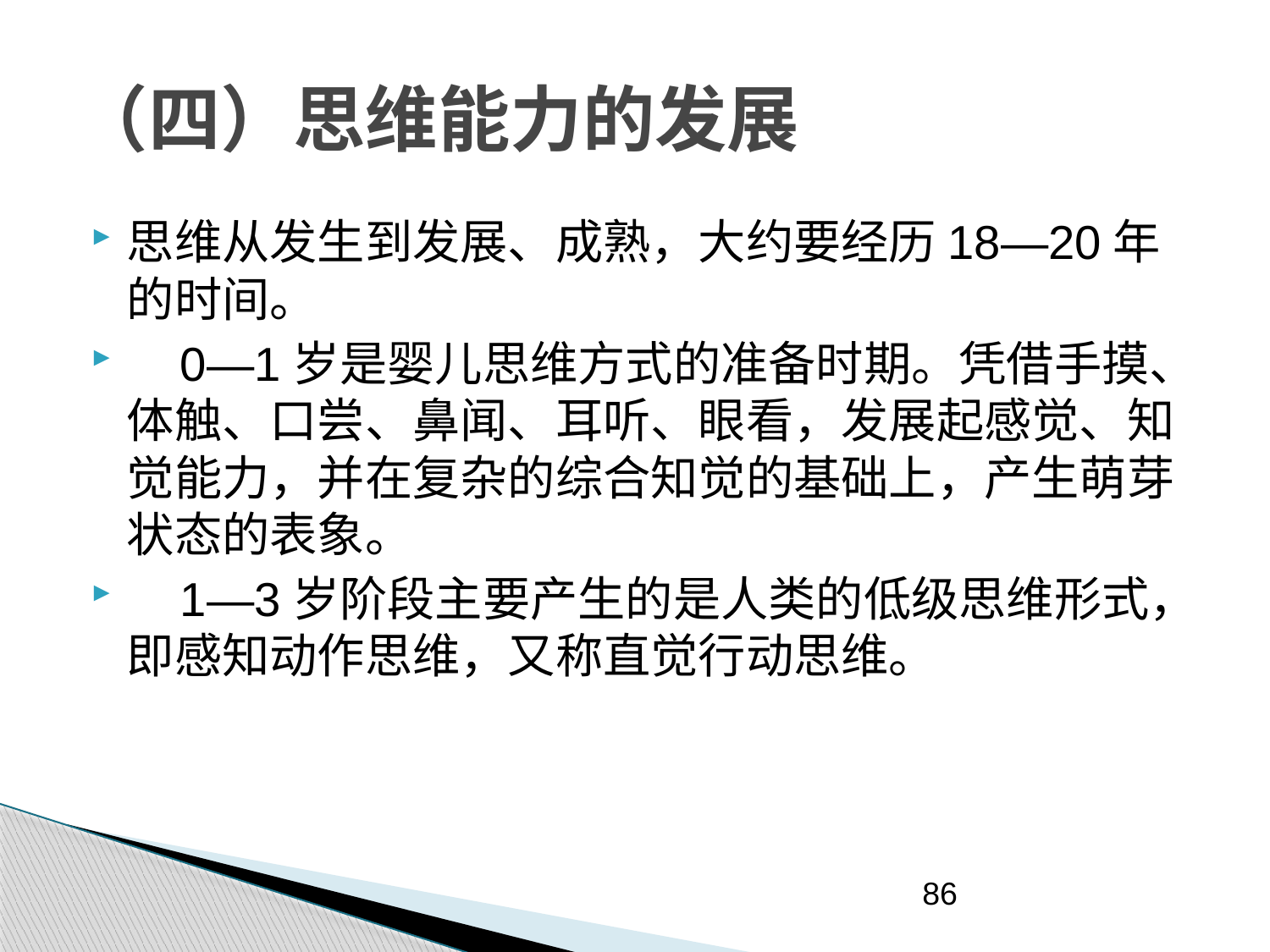

（四）思维能力的发展
思维从发生到发展、成熟，大约要经历18—20年的时间。
    0—1岁是婴儿思维方式的准备时期。凭借手摸、体触、口尝、鼻闻、耳听、眼看，发展起感觉、知觉能力，并在复杂的综合知觉的基础上，产生萌芽状态的表象。
    1—3岁阶段主要产生的是人类的低级思维形式，即感知动作思维，又称直觉行动思维。
86